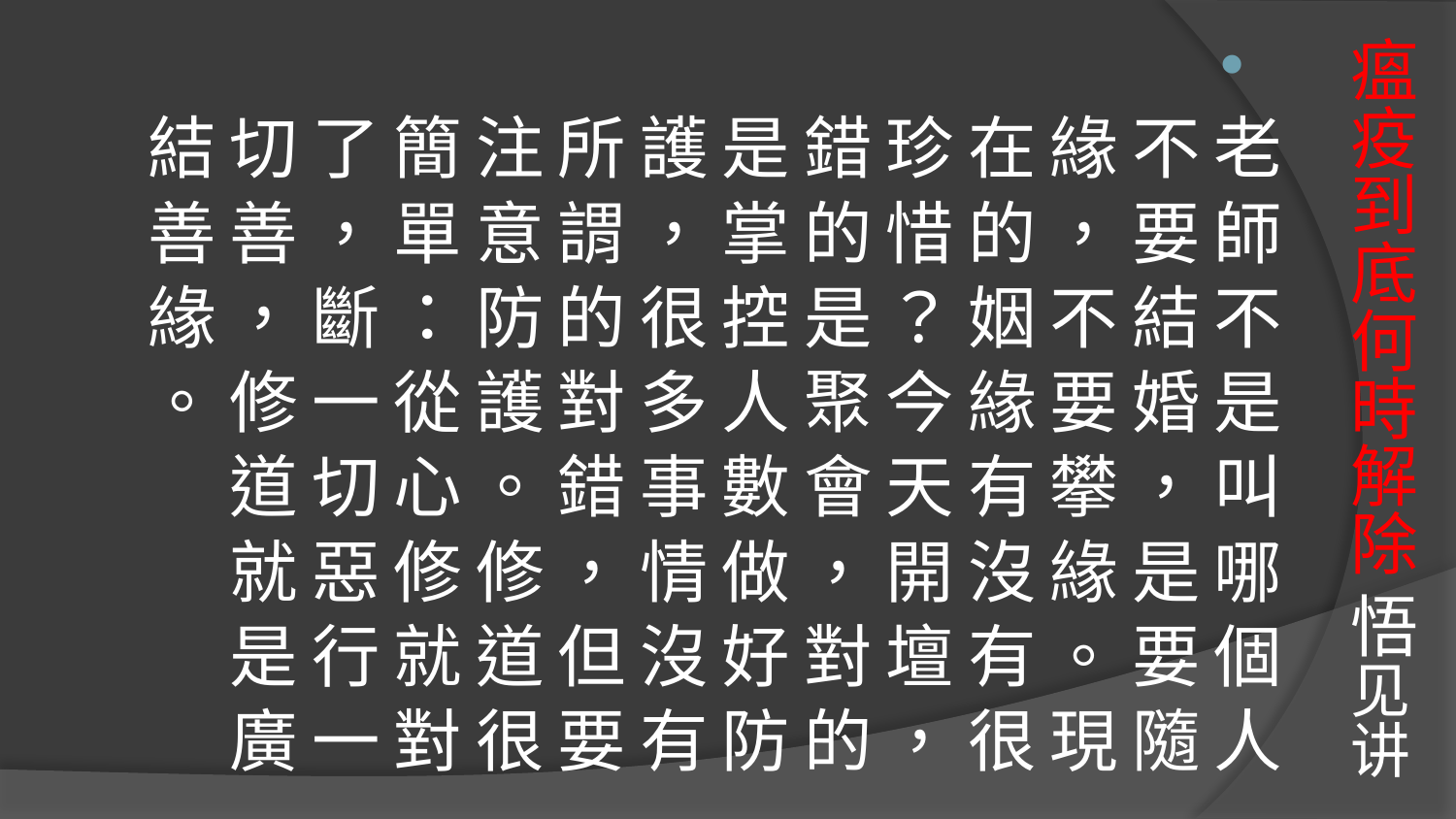

# 瘟疫到底何時解除 悟见讲
老 師 不 是 叫 哪 個 人 不 要 結 婚 ， 是 要 隨 緣 ， 不 要 攀 緣 。 現 在 的 姻 緣 有 沒 有 很 珍 惜 ？ 今 天 開 壇 ， 錯 的 是 聚 會 ， 對 的 是 掌 控 人 數 做 好 防 護 ， 很 多 事 情 沒 有 所 謂 的 對 錯 ， 但 要 注 意 防 護 。 修 道 很 簡 單 ： 從 心 修 就 對 了 ， 斷 一 切 惡 行 一 切 善 ， 修 道 就 是 廣 結 善 緣 。